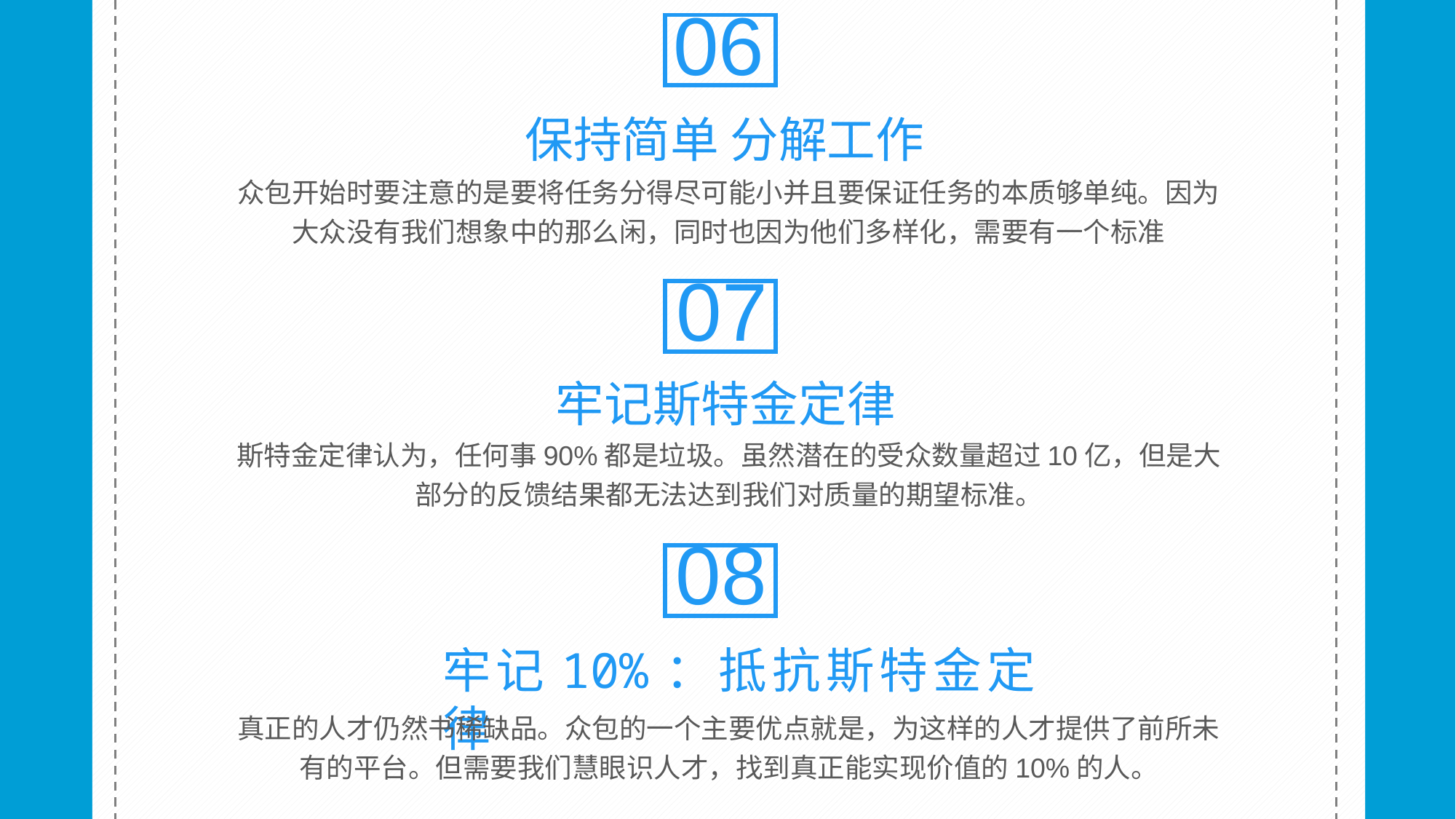

06

保持简单 分解工作

众包开始时要注意的是要将任务分得尽可能小并且要保证任务的本质够单纯。因为大众没有我们想象中的那么闲，同时也因为他们多样化，需要有一个标准
07

牢记斯特金定律
斯特金定律认为，任何事90%都是垃圾。虽然潜在的受众数量超过10亿，但是大部分的反馈结果都无法达到我们对质量的期望标准。
08

牢记10%：抵抗斯特金定律
真正的人才仍然书稀缺品。众包的一个主要优点就是，为这样的人才提供了前所未有的平台。但需要我们慧眼识人才，找到真正能实现价值的10%的人。